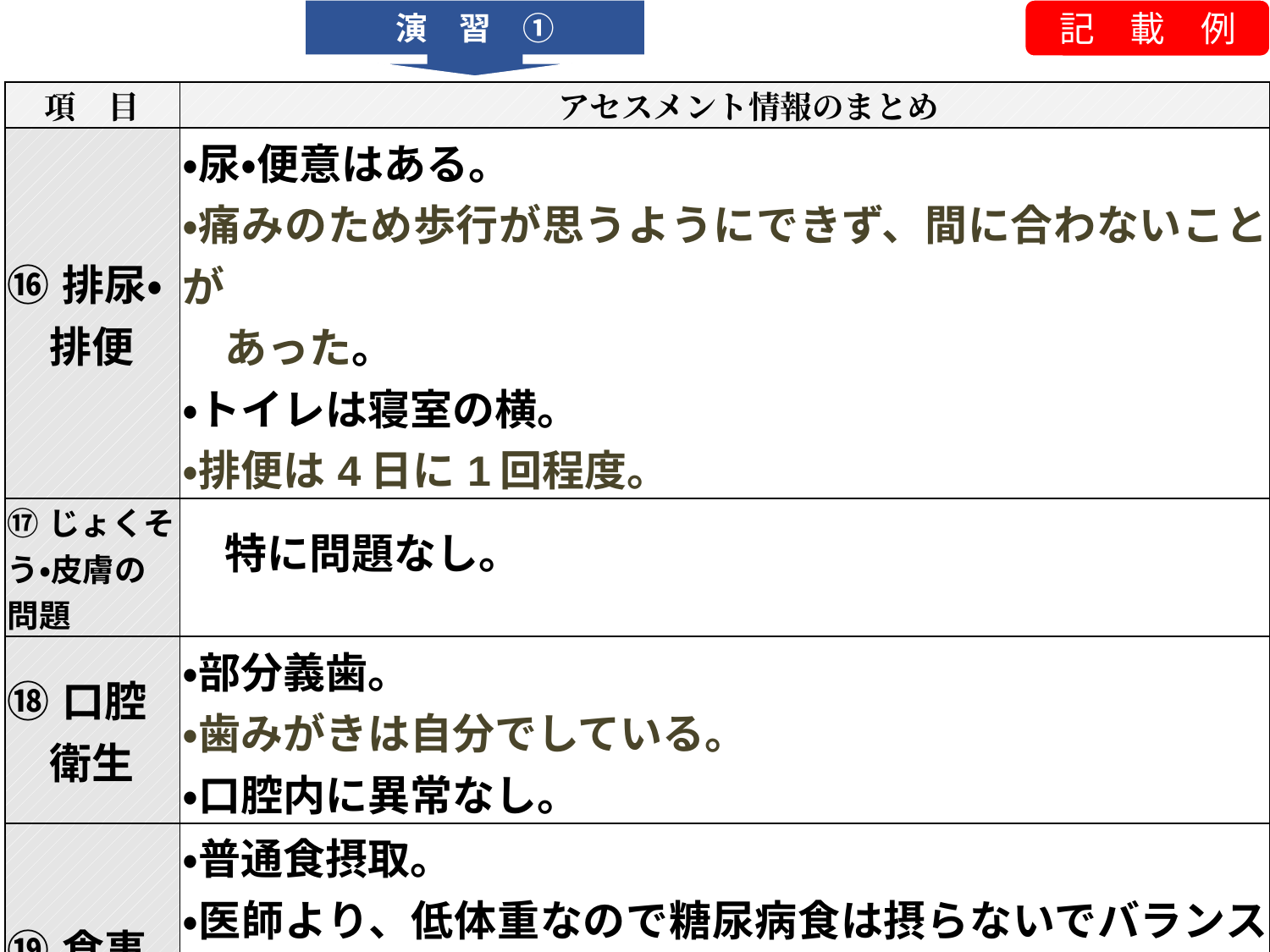

演　習　①
記　載　例
| 項　目 | アセスメント情報のまとめ |
| --- | --- |
| ⑯排尿・ 　排便 | ・尿・便意はある。 ・痛みのため歩行が思うようにできず、間に合わないことが 　あった。 ・トイレは寝室の横。 ・排便は4日に1回程度。 |
| ⑰じょくそう・皮膚の問題 | 特に問題なし。 |
| ⑱口腔 　衛生 | ・部分義歯。 ・歯みがきは自分でしている。 ・口腔内に異常なし。 |
| ⑲食事 　摂取 | ・普通食摂取。 ・医師より、低体重なので糖尿病食は摂らないでバランスの取れた食事で栄養改善をるようにいわれている。 ・水分量700mL。水分を勧めてもトイレに行きたくないからと拒否がある。 |